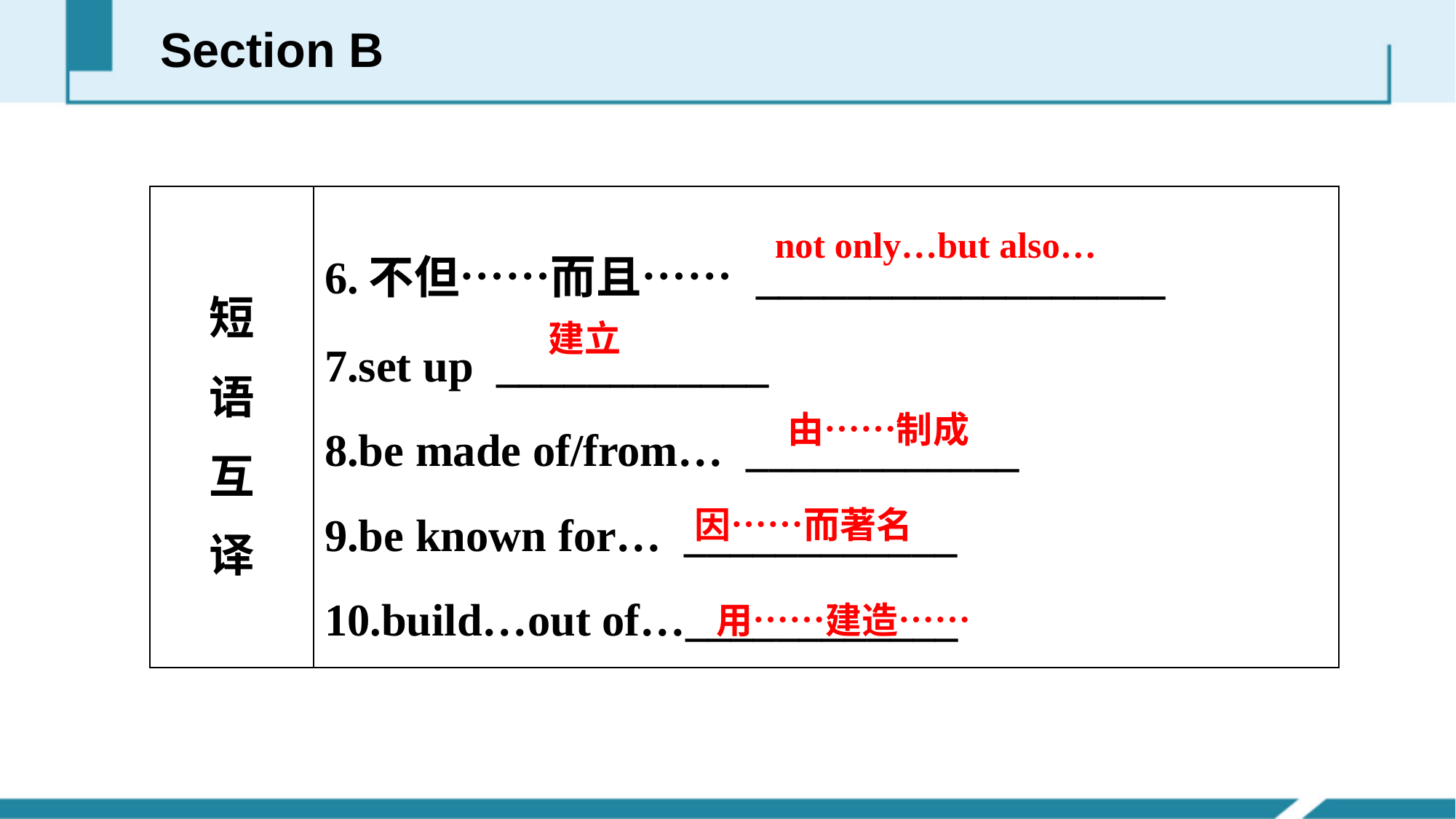

Section B
| 短 语 互 译 | 6.不但……而且…… \_\_\_\_\_\_\_\_\_\_\_\_\_\_\_\_\_\_ 7.set up \_\_\_\_\_\_\_\_\_\_\_\_ 8.be made of/from… \_\_\_\_\_\_\_\_\_\_\_\_ 9.be known for… \_\_\_\_\_\_\_\_\_\_\_\_ 10.build…out of…\_\_\_\_\_\_\_\_\_\_\_\_ |
| --- | --- |
not only…but also…
建立

由……制成
因……而著名
用……建造……